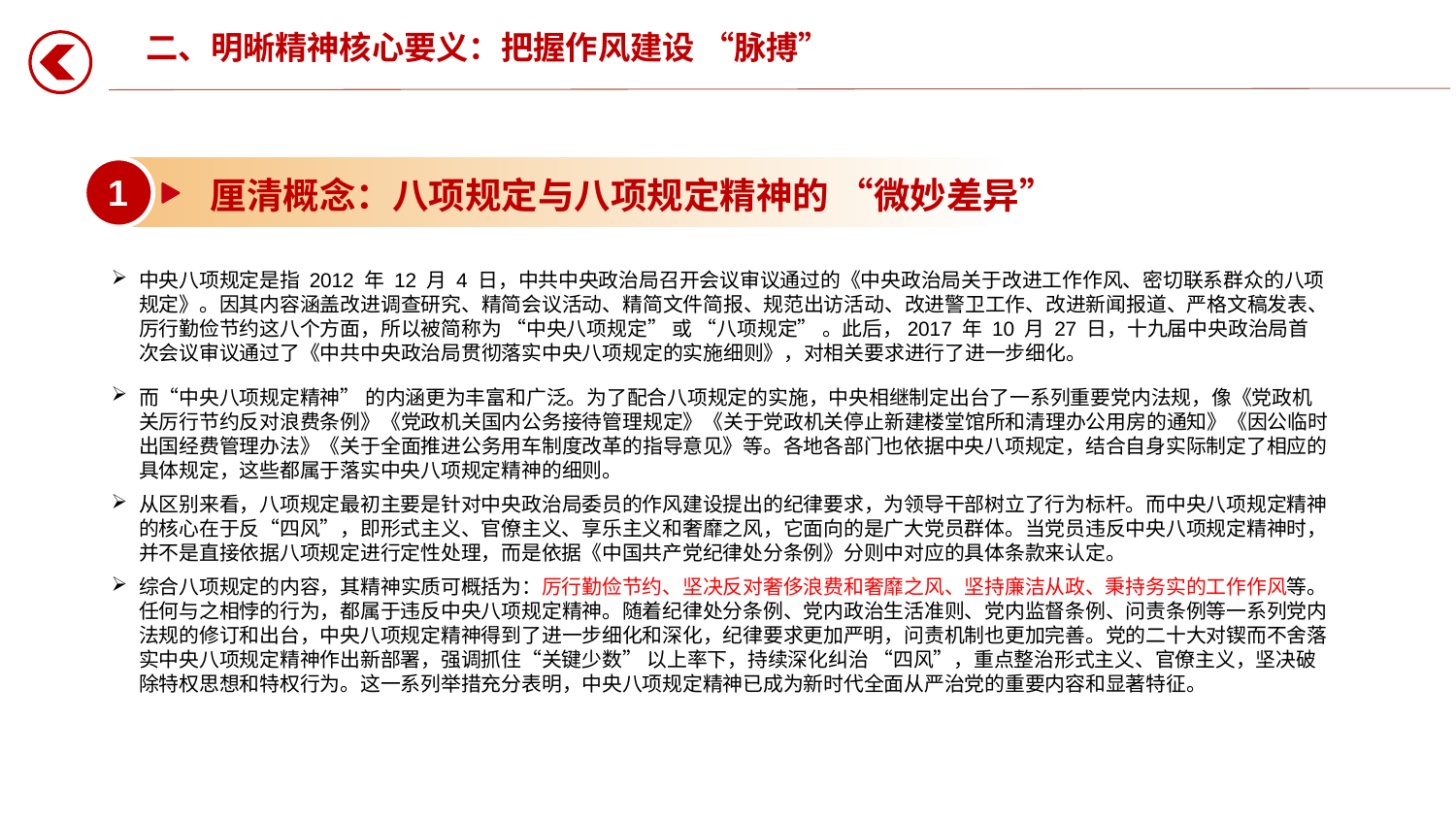

二、明晰精神核心要义：把握作风建设 “脉搏”

1

厘清概念：八项规定与八项规定精神的 “微妙差异”

中央八项规定是指 2012 年 12 月 4 日，中共中央政治局召开会议审议通过的《中央政治局关于改进工作作风、密切联系群众的八项规定》。因其内容涵盖改进调查研究、精简会议活动、精简文件简报、规范出访活动、改进警卫工作、改进新闻报道、严格文稿发表、厉行勤俭节约这八个方面，所以被简称为 “中央八项规定” 或 “八项规定” 。此后，2017 年 10 月 27 日，十九届中央政治局首次会议审议通过了《中共中央政治局贯彻落实中央八项规定的实施细则》，对相关要求进行了进一步细化。
而“中央八项规定精神” 的内涵更为丰富和广泛。为了配合八项规定的实施，中央相继制定出台了一系列重要党内法规，像《党政机关厉行节约反对浪费条例》《党政机关国内公务接待管理规定》《关于党政机关停止新建楼堂馆所和清理办公用房的通知》《因公临时出国经费管理办法》《关于全面推进公务用车制度改革的指导意见》等。各地各部门也依据中央八项规定，结合自身实际制定了相应的具体规定，这些都属于落实中央八项规定精神的细则。
从区别来看，八项规定最初主要是针对中央政治局委员的作风建设提出的纪律要求，为领导干部树立了行为标杆。而中央八项规定精神的核心在于反“四风”，即形式主义、官僚主义、享乐主义和奢靡之风，它面向的是广大党员群体。当党员违反中央八项规定精神时，并不是直接依据八项规定进行定性处理，而是依据《中国共产党纪律处分条例》分则中对应的具体条款来认定。
综合八项规定的内容，其精神实质可概括为：厉行勤俭节约、坚决反对奢侈浪费和奢靡之风、坚持廉洁从政、秉持务实的工作作风等。任何与之相悖的行为，都属于违反中央八项规定精神。随着纪律处分条例、党内政治生活准则、党内监督条例、问责条例等一系列党内法规的修订和出台，中央八项规定精神得到了进一步细化和深化，纪律要求更加严明，问责机制也更加完善。党的二十大对锲而不舍落实中央八项规定精神作出新部署，强调抓住“关键少数” 以上率下，持续深化纠治 “四风”，重点整治形式主义、官僚主义，坚决破除特权思想和特权行为。这一系列举措充分表明，中央八项规定精神已成为新时代全面从严治党的重要内容和显著特征。